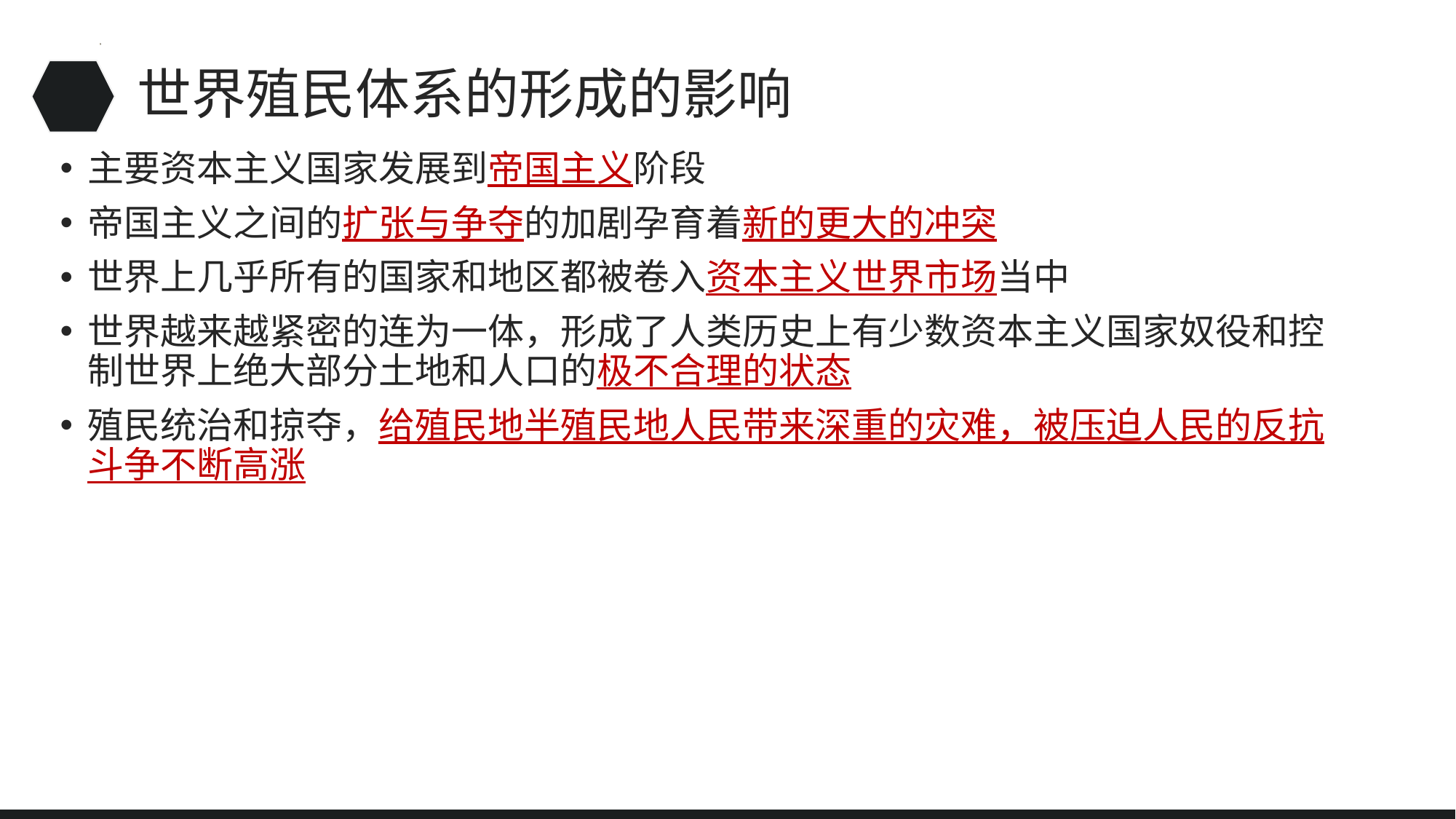

# 世界殖民体系的形成的影响
主要资本主义国家发展到帝国主义阶段
帝国主义之间的扩张与争夺的加剧孕育着新的更大的冲突
世界上几乎所有的国家和地区都被卷入资本主义世界市场当中
世界越来越紧密的连为一体，形成了人类历史上有少数资本主义国家奴役和控制世界上绝大部分土地和人口的极不合理的状态
殖民统治和掠夺，给殖民地半殖民地人民带来深重的灾难，被压迫人民的反抗斗争不断高涨